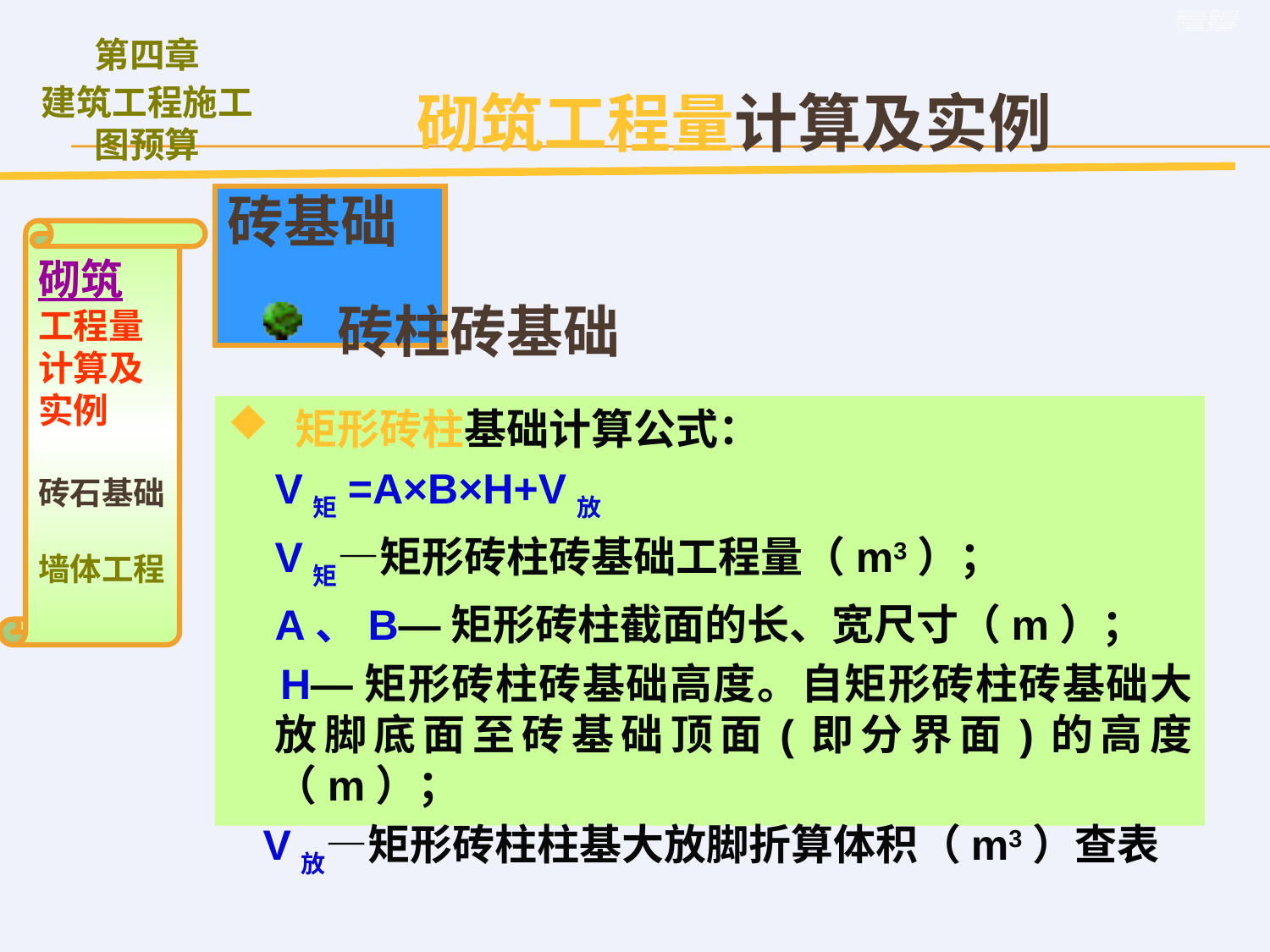

砌筑工程量计算及实例
# 砖基础
砌筑
工程量计算及实例

砖石基础

墙体工程

 砖柱砖基础
 矩形砖柱基础计算公式：
    V矩=A×B×H+V放
    V矩—矩形砖柱砖基础工程量（m3）；
    A、B—矩形砖柱截面的长、宽尺寸（m）；
    H—矩形砖柱砖基础高度。自矩形砖柱砖基础大放脚底面至砖基础顶面(即分界面)的高度（m）；
   V放—矩形砖柱柱基大放脚折算体积（m3）查表
20